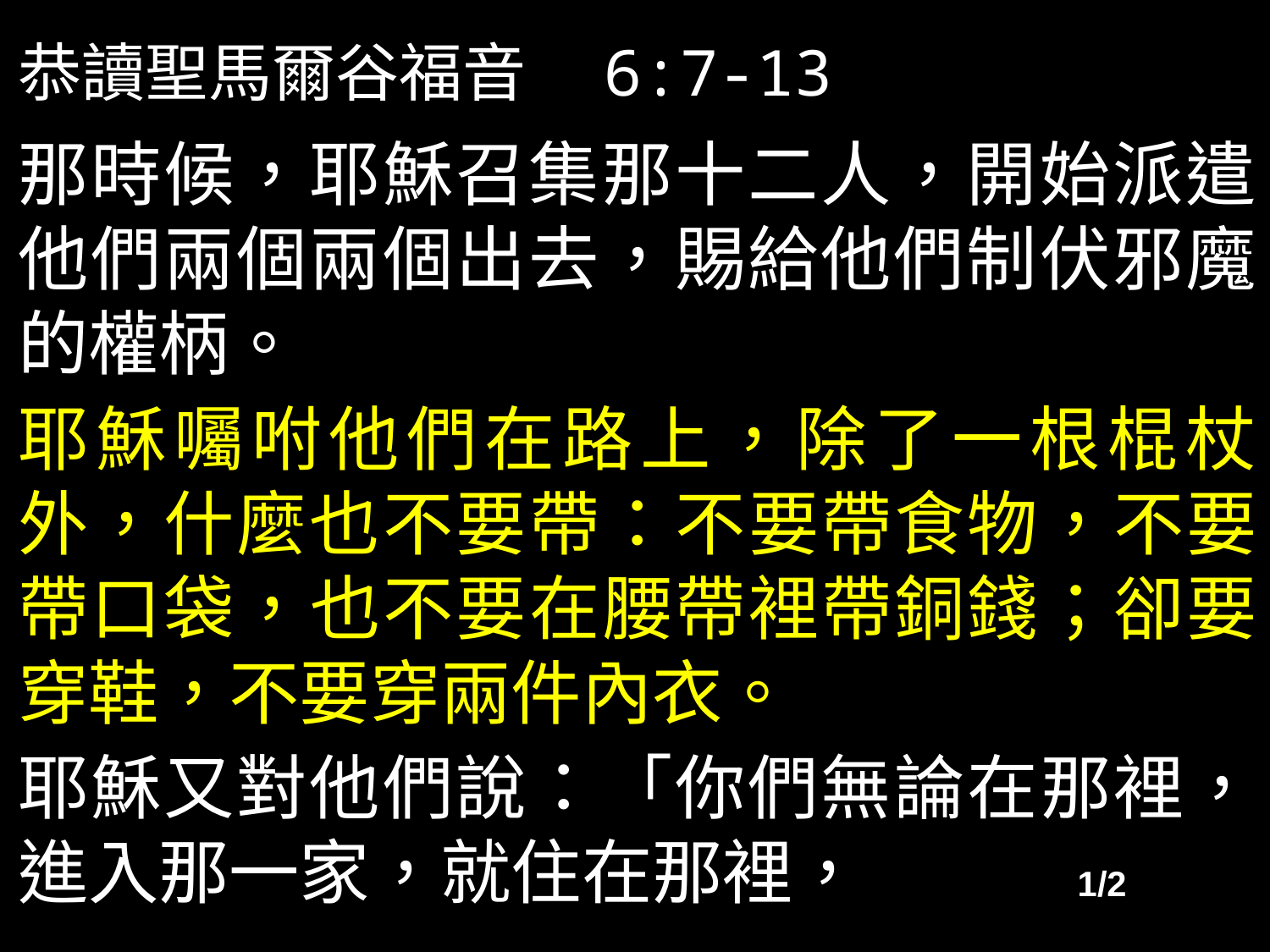

恭讀聖馬爾谷福音　6:7-13
那時候，耶穌召集那十二人，開始派遣他們兩個兩個出去，賜給他們制伏邪魔的權柄。
耶穌囑咐他們在路上，除了一根棍杖外，什麼也不要帶：不要帶食物，不要帶口袋，也不要在腰帶裡帶銅錢；卻要穿鞋，不要穿兩件內衣。
耶穌又對他們說：「你們無論在那裡，進入那一家，就住在那裡，

1/2